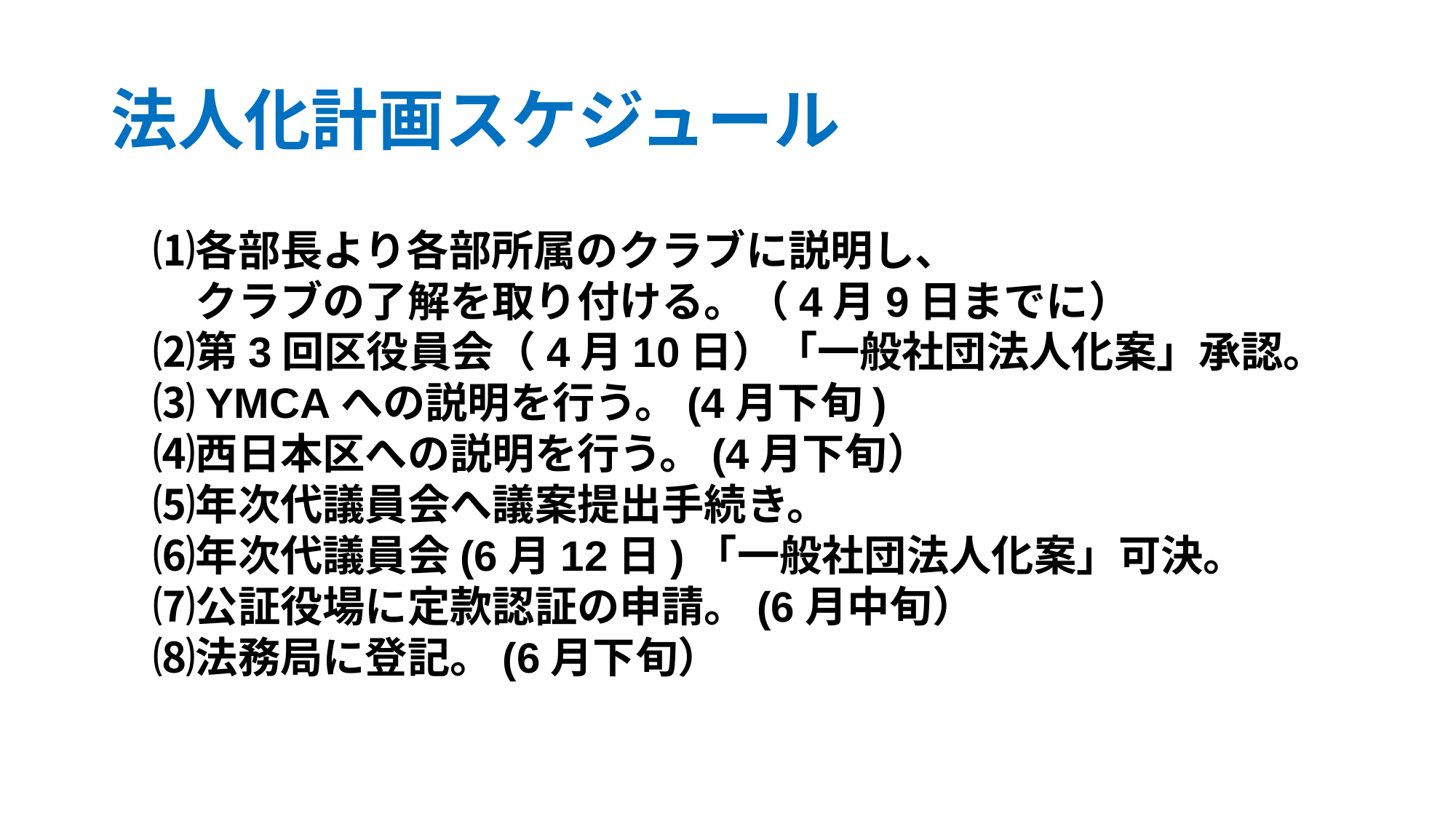

# 法人化計画スケジュール
　⑴各部長より各部所属のクラブに説明し、
　　クラブの了解を取り付ける。（4月9日までに）
　⑵第3回区役員会（4月10日）「一般社団法人化案」承認。
　⑶YMCAへの説明を行う。(4月下旬)
　⑷西日本区への説明を行う。(4月下旬）
　⑸年次代議員会へ議案提出手続き。
　⑹年次代議員会(6月12日)「一般社団法人化案」可決。
　⑺公証役場に定款認証の申請。(6月中旬）
　⑻法務局に登記。(6月下旬）